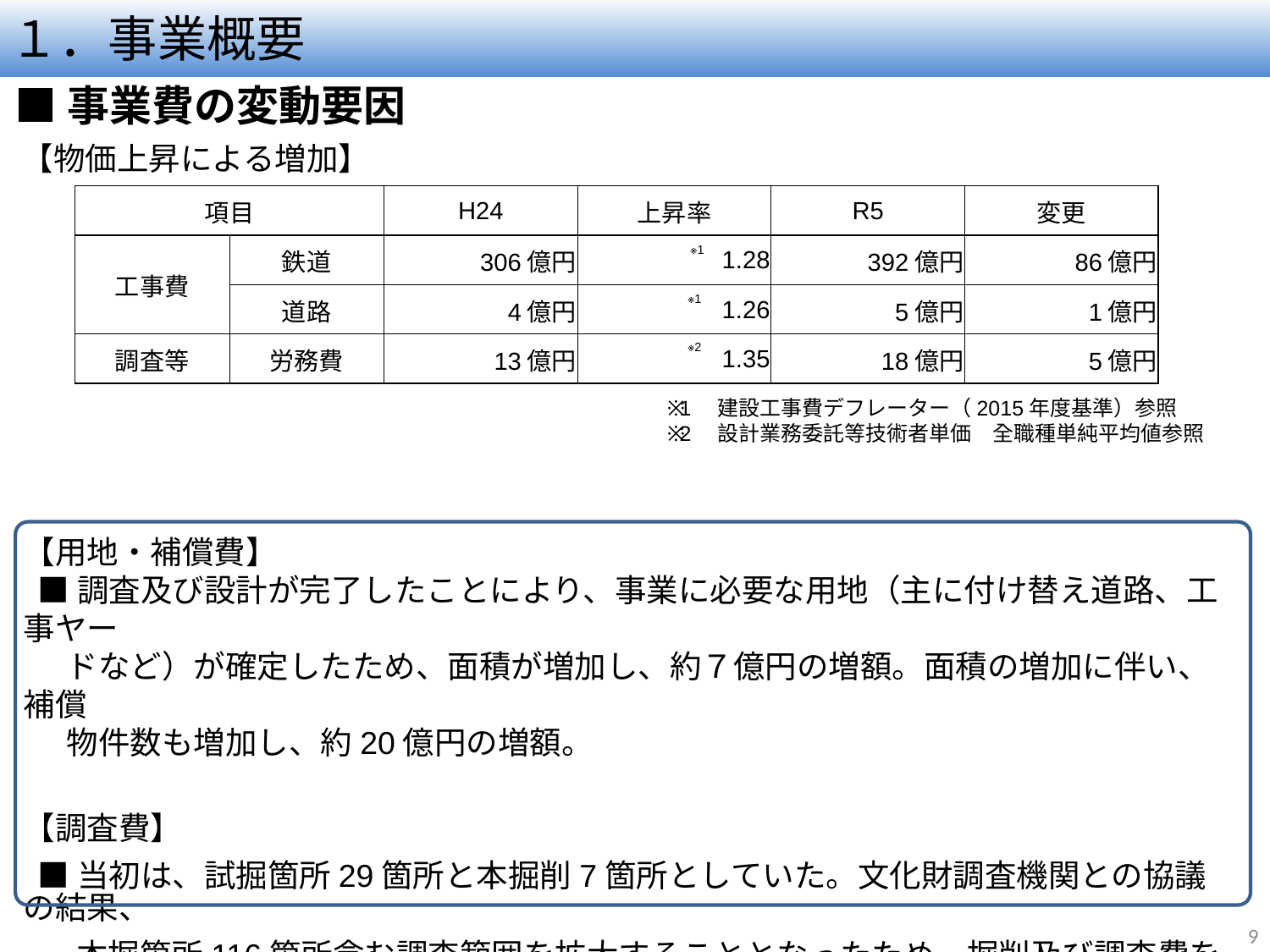

# １．事業概要
■事業費の変動要因
【物価上昇による増加】
| 項目 |  | H24 | 上昇率 | R5 | 変更 |
| --- | --- | --- | --- | --- | --- |
| 工事費 | 鉄道 | 306億円 | 1.28 | 392億円 | 86億円 |
|  | 道路 | 4億円 | 1.26 | 5億円 | 1億円 |
| 調査等 | 労務費 | 13億円 | 1.35 | 18億円 | 5億円 |
※1
※1
※2
※1　建設工事費デフレーター（2015年度基準）参照
※2　設計業務委託等技術者単価　全職種単純平均値参照

【用地・補償費】
  ■調査及び設計が完了したことにより、事業に必要な用地（主に付け替え道路、工事ヤー
     ドなど）が確定したため、面積が増加し、約７億円の増額。面積の増加に伴い、補償
     物件数も増加し、約20億円の増額。

【調査費】
  ■当初は、試掘箇所29箇所と本掘削7箇所としていた。文化財調査機関との協議の結果、
　   本掘箇所116箇所含む調査範囲を拡大することとなったため、掘削及び調査費を増額
9